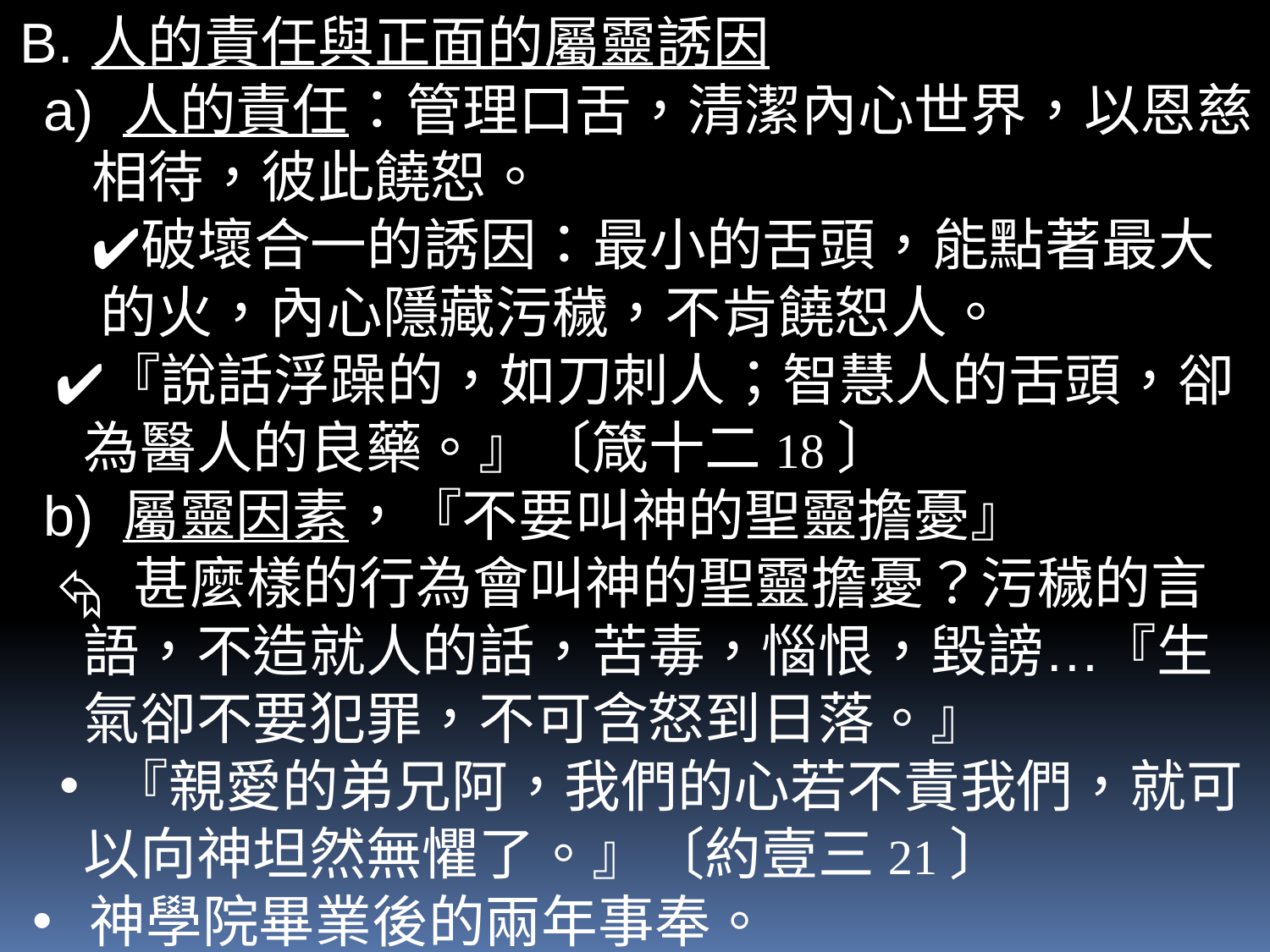

人的責任與正面的屬靈誘因
 人的責任：管理口舌，清潔內心世界，以恩慈相待，彼此饒恕。
破壞合一的誘因：最小的舌頭，能點著最大的火，內心隱藏污穢，不肯饒恕人。
『說話浮躁的，如刀刺人；智慧人的舌頭，卻為醫人的良藥。』〔箴十二18〕
 屬靈因素，『不要叫神的聖靈擔憂』
 甚麼樣的行為會叫神的聖靈擔憂？污穢的言語，不造就人的話，苦毒，惱恨，毀謗…『生氣卻不要犯罪，不可含怒到日落。』
 『親愛的弟兄阿，我們的心若不責我們，就可以向神坦然無懼了。』〔約壹三21〕
 神學院畢業後的兩年事奉。